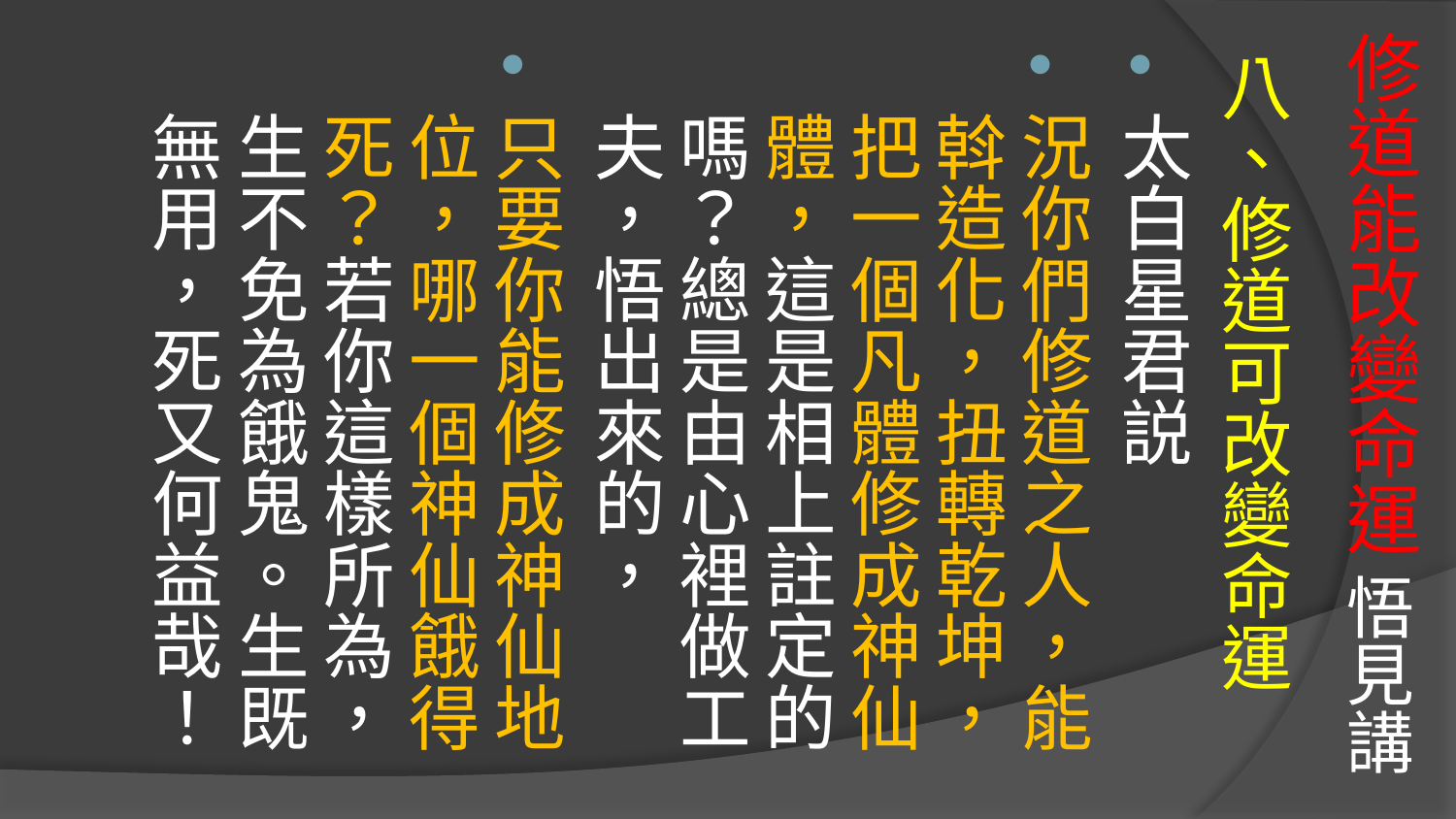

# 修道能改變命運 悟見講
八、修道可改變命運
太白星君説
況你們修道之人，能斡造化，扭轉乾坤，把一個凡體修成神仙體，這是相上註定的嗎？總是由心裡做工夫，悟出來的，
只要你能修成神仙地位，哪一個神仙餓得死？若你這樣所為，生不免為餓鬼。生既無用，死又何益哉！